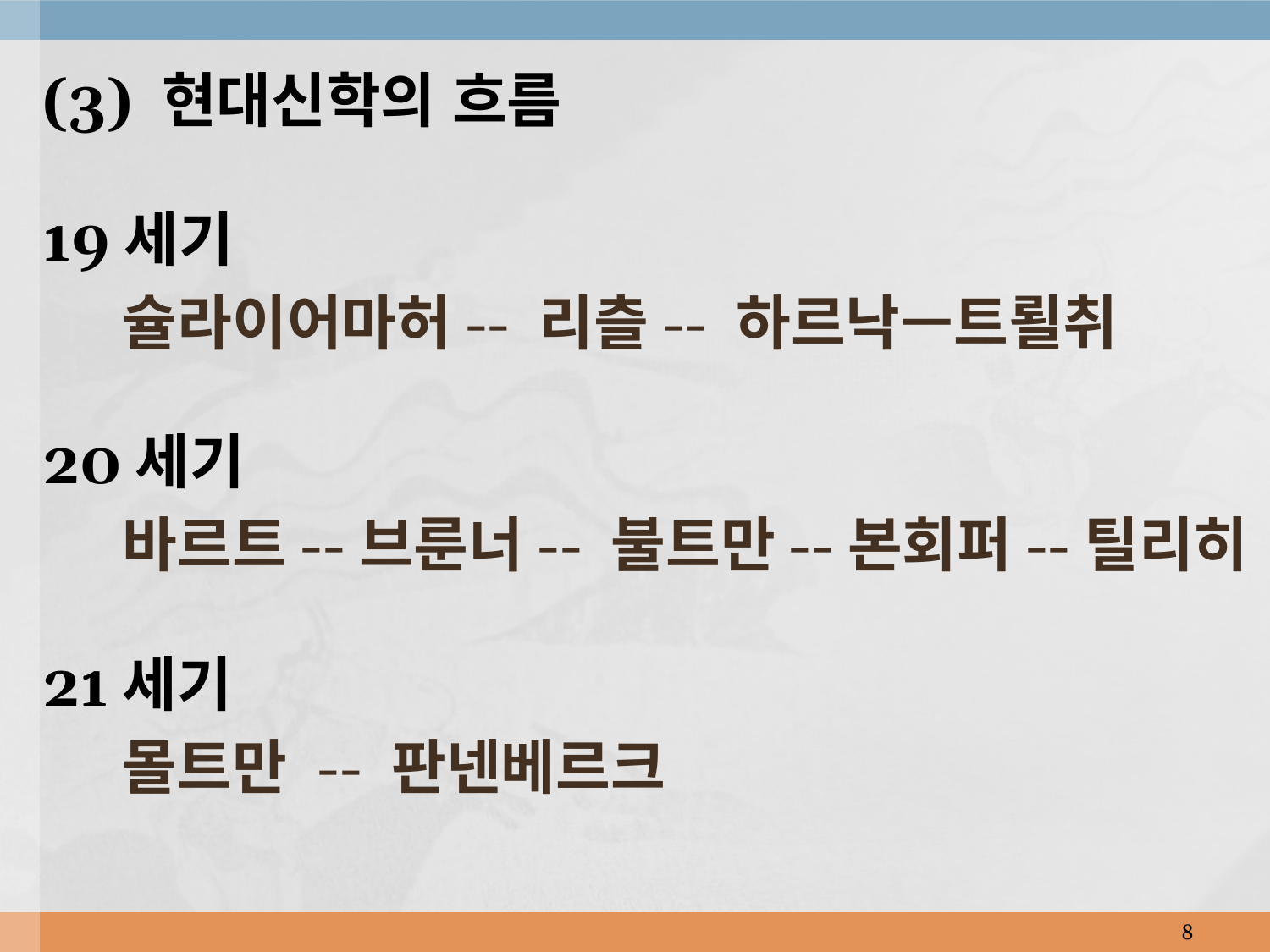

(3) 현대신학의 흐름

19세기
    슐라이어마허-- 리츨-- 하르낙—트뢸취

20세기
    바르트--브룬너-- 불트만--본회퍼--틸리히

21세기
    몰트만 -- 판넨베르크

8